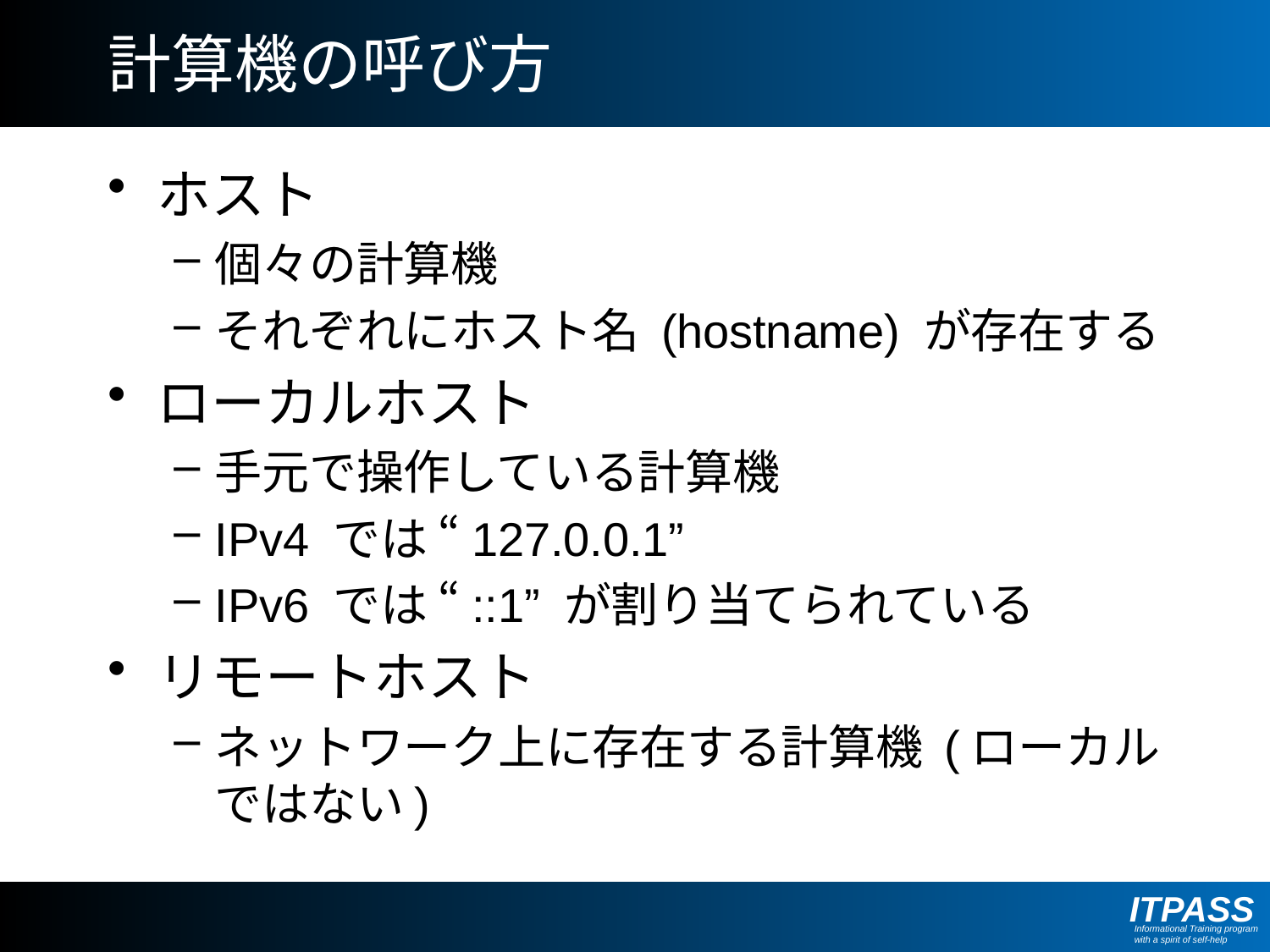

# 計算機の呼び方
ホスト
個々の計算機
それぞれにホスト名 (hostname) が存在する
ローカルホスト
手元で操作している計算機
IPv4 では “127.0.0.1”
IPv6 では “::1” が割り当てられている
リモートホスト
ネットワーク上に存在する計算機 (ローカルではない)